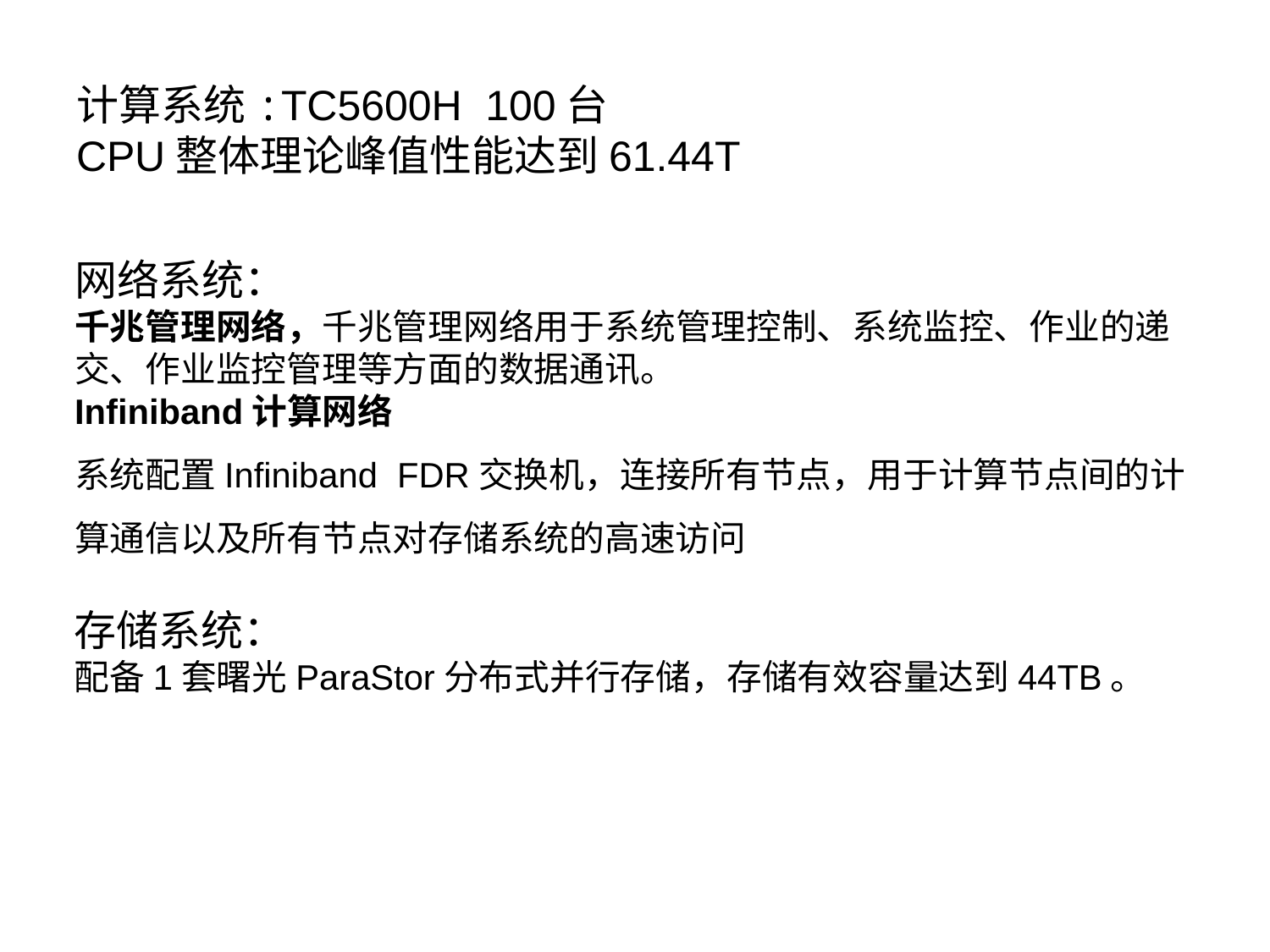

# 计算系统:TC5600H  100台 CPU整体理论峰值性能达到61.44T
网络系统：
千兆管理网络，千兆管理网络用于系统管理控制、系统监控、作业的递交、作业监控管理等方面的数据通讯。
Infiniband计算网络
系统配置Infiniband  FDR交换机，连接所有节点，用于计算节点间的计算通信以及所有节点对存储系统的高速访问
存储系统：
配备1套曙光ParaStor分布式并行存储，存储有效容量达到44TB。